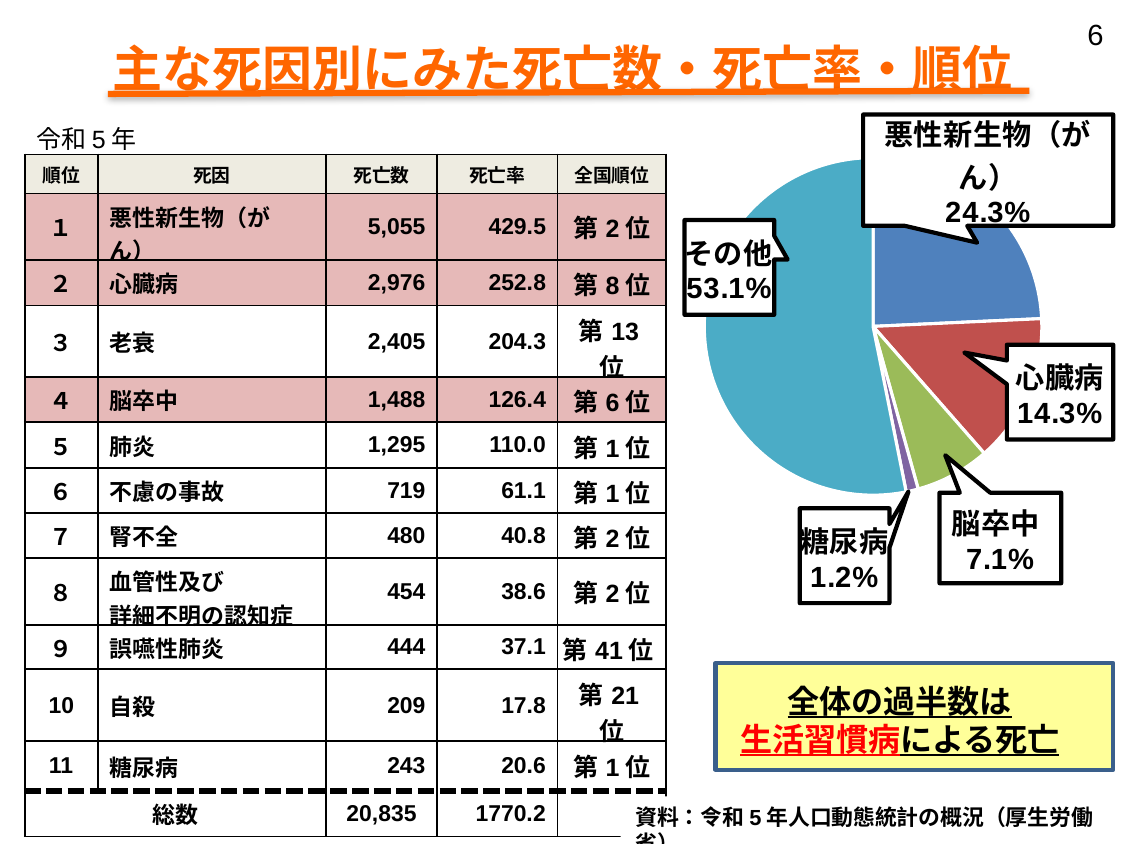

### Chart

| Category |  |
|---|---|
| 悪性新生物 | 24.26205903527718 |
| 心疾患 | 14.283657307415407 |
| 脳血管疾患 | 7.141828653707703 |
| 糖尿病 | 1.1663066954643628 |
| その他 | 53.146148308135345 |
6
主な死因別にみた死亡数・死亡率・順位
令和5年
| 順位 | 死因 | 死亡数 | 死亡率 | 全国順位 |
| --- | --- | --- | --- | --- |
| １ | 悪性新生物（がん） | 5,055 | 429.5 | 第2位 |
| ２ | 心臓病 | 2,976 | 252.8 | 第8位 |
| ３ | 老衰 | 2,405 | 204.3 | 第13位 |
| ４ | 脳卒中 | 1,488 | 126.4 | 第6位 |
| ５ | 肺炎 | 1,295 | 110.0 | 第1位 |
| ６ | 不慮の事故 | 719 | 61.1 | 第1位 |
| ７ | 腎不全 | 480 | 40.8 | 第2位 |
| ８ | 血管性及び 詳細不明の認知症 | 454 | 38.6 | 第2位 |
| ９ | 誤嚥性肺炎 | 444 | 37.1 | 第41位 |
| 10 | 自殺 | 209 | 17.8 | 第21位 |
| 11 | 糖尿病 | 243 | 20.6 | 第1位 |
| 総数 |  | 20,835 | 1770.2 |  |

全体の過半数は
生活習慣病による死亡
資料：令和5年人口動態統計の概況（厚生労働省）